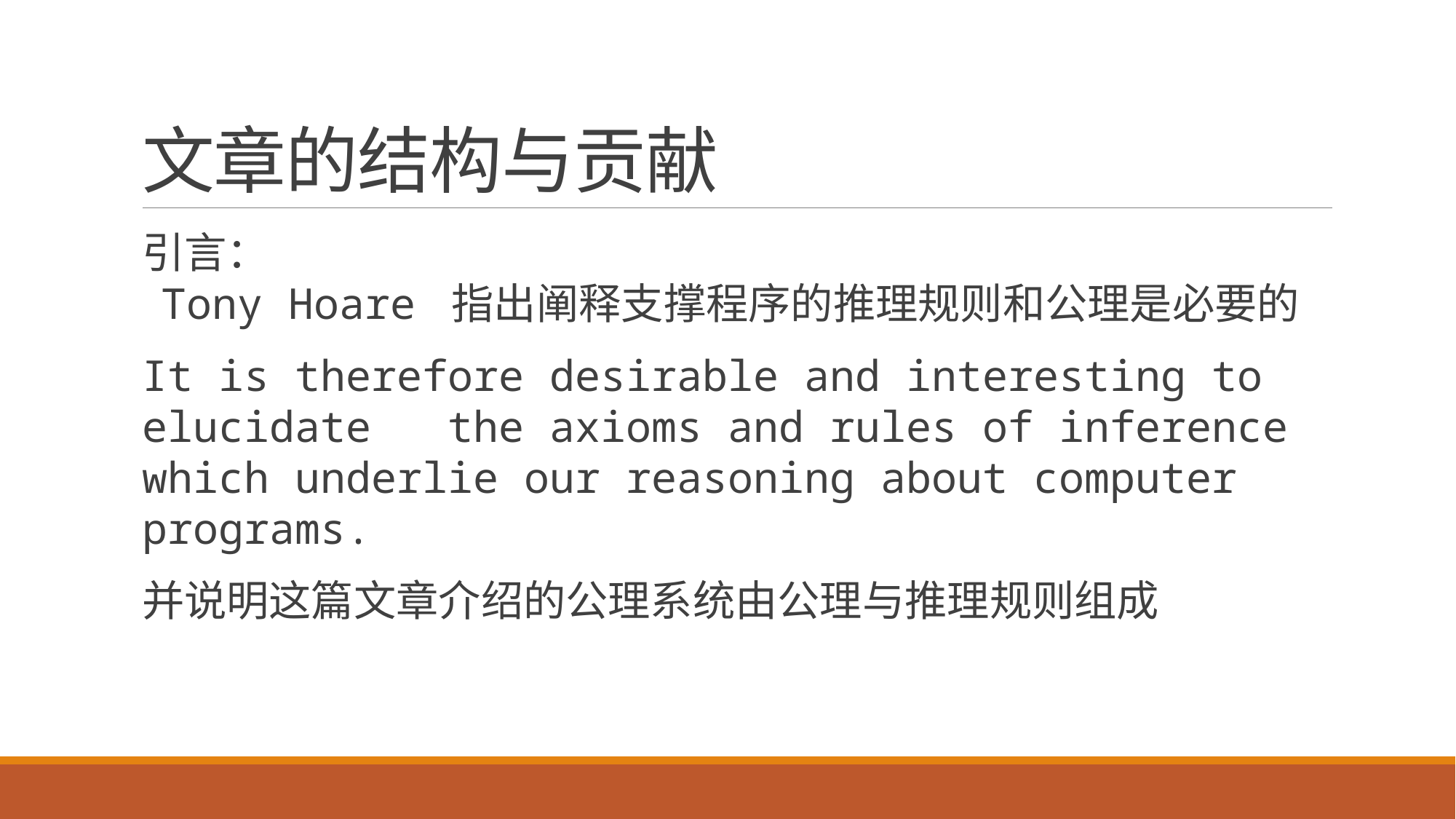

# 文章的结构与贡献
引言：
 Tony Hoare 指出阐释支撑程序的推理规则和公理是必要的
It is therefore desirable and interesting to elucidate   the axioms and rules of inference which underlie our reasoning about computer programs.
并说明这篇文章介绍的公理系统由公理与推理规则组成